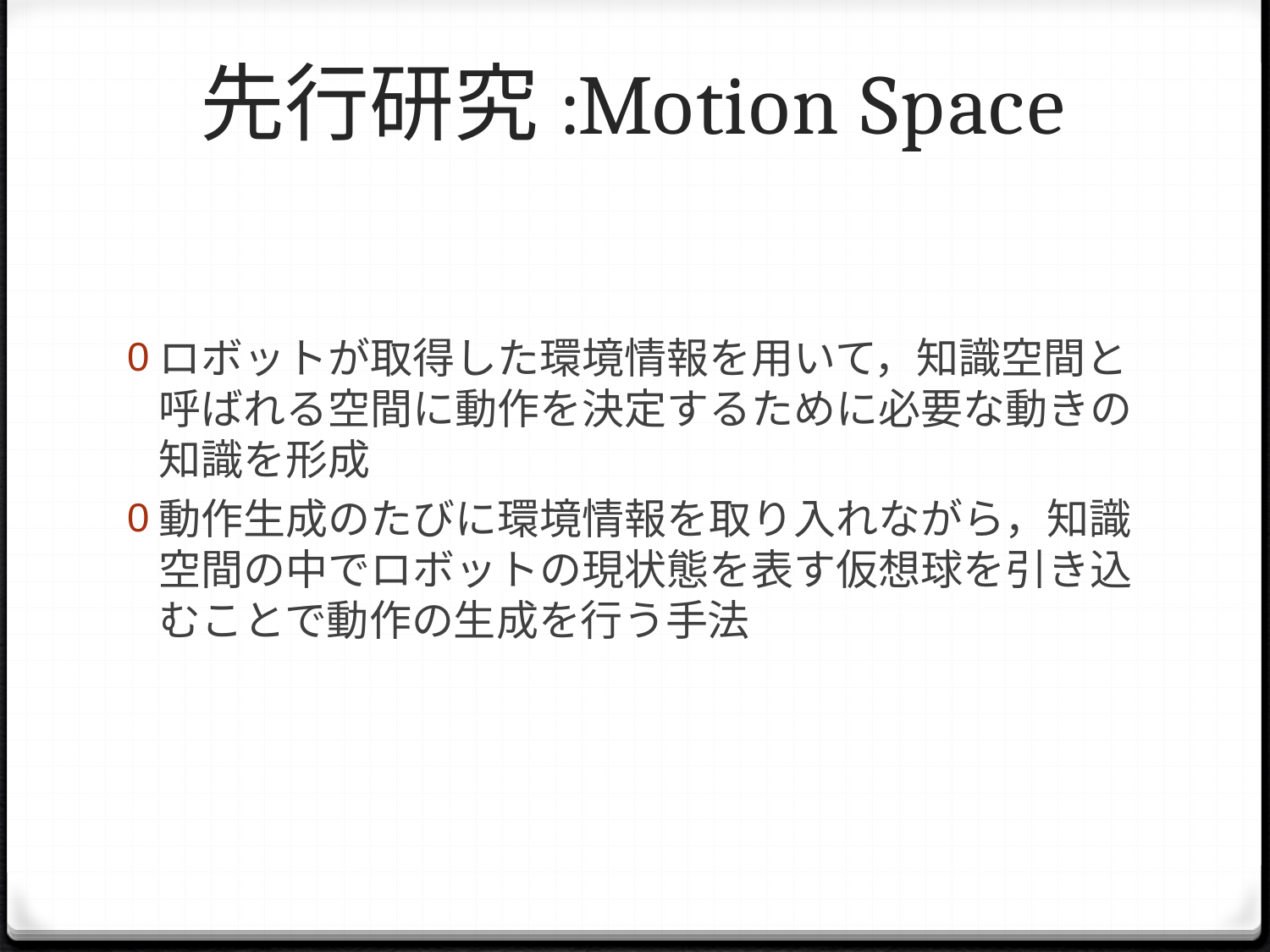

# 先行研究:Motion Space

ロボットが取得した環境情報を用いて，知識空間と呼ばれる空間に動作を決定するために必要な動きの知識を形成
動作生成のたびに環境情報を取り入れながら，知識空間の中でロボットの現状態を表す仮想球を引き込むことで動作の生成を行う手法